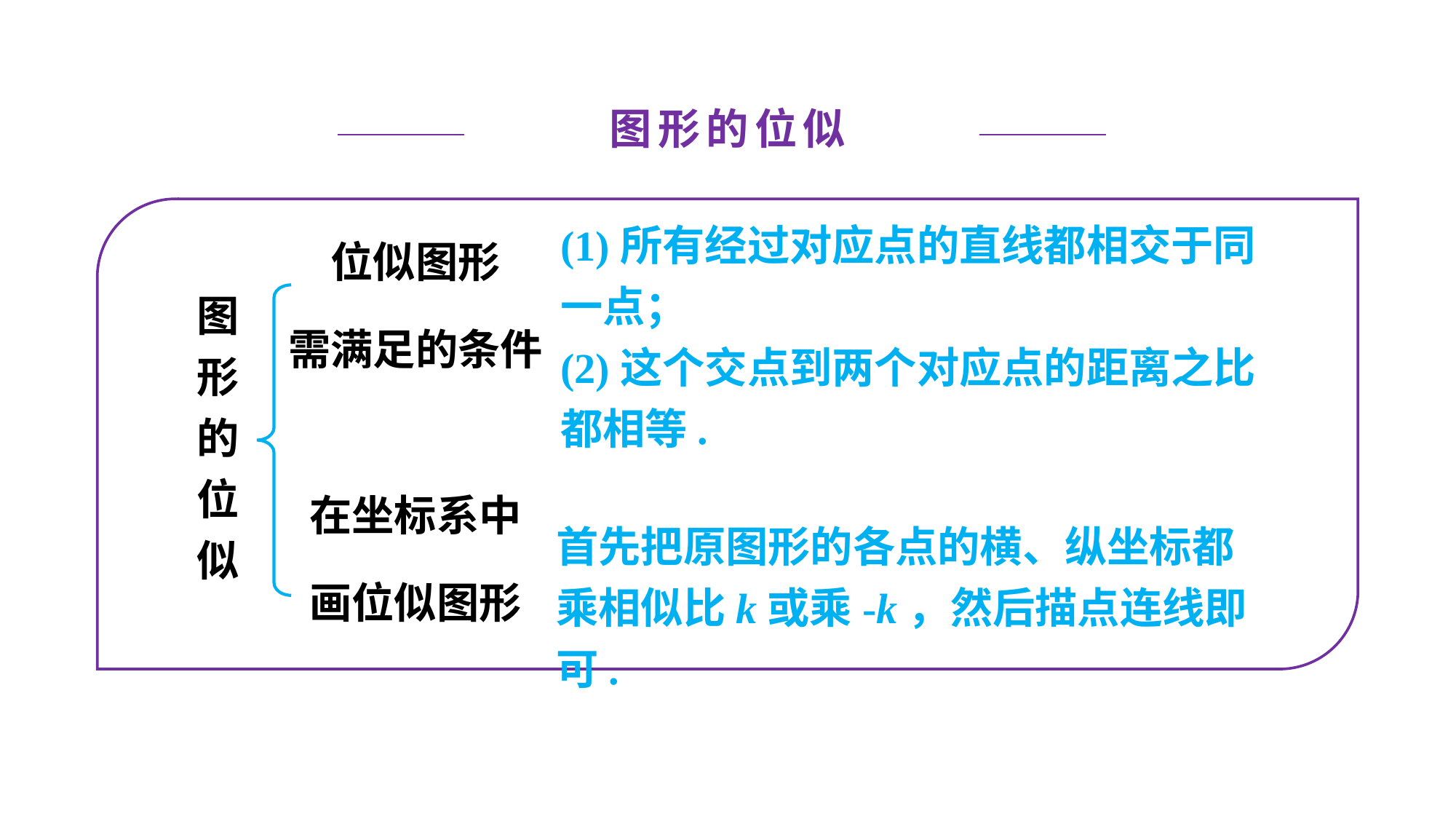

图形的位似

(1)所有经过对应点的直线都相交于同一点；
(2)这个交点到两个对应点的距离之比都相等.
位似图形
需满足的条件
图形的位似

在坐标系中
画位似图形
首先把原图形的各点的横、纵坐标都乘相似比k或乘-k，然后描点连线即可.